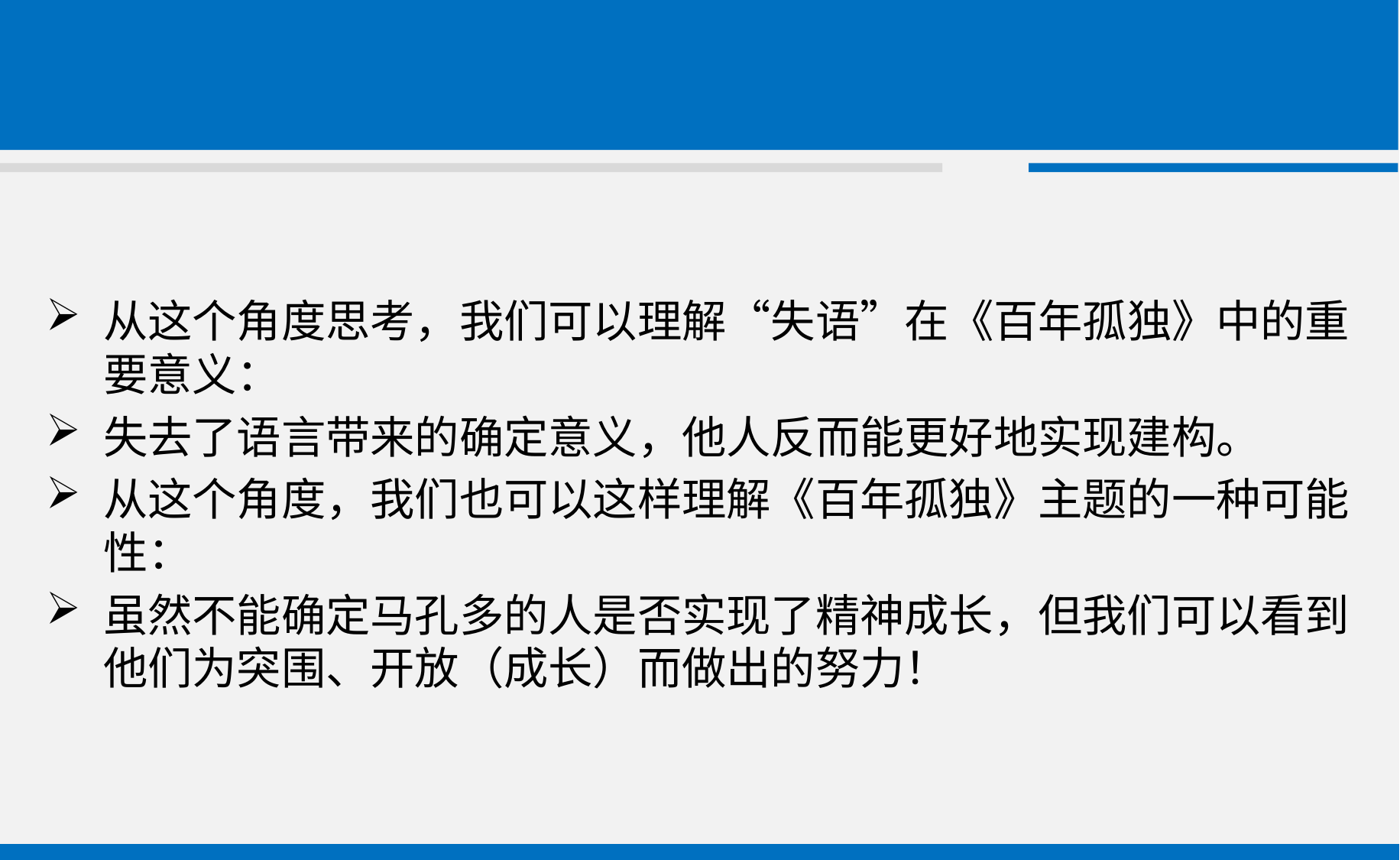

#
从这个角度思考，我们可以理解“失语”在《百年孤独》中的重要意义：
失去了语言带来的确定意义，他人反而能更好地实现建构。
从这个角度，我们也可以这样理解《百年孤独》主题的一种可能性：
虽然不能确定马孔多的人是否实现了精神成长，但我们可以看到他们为突围、开放（成长）而做出的努力！